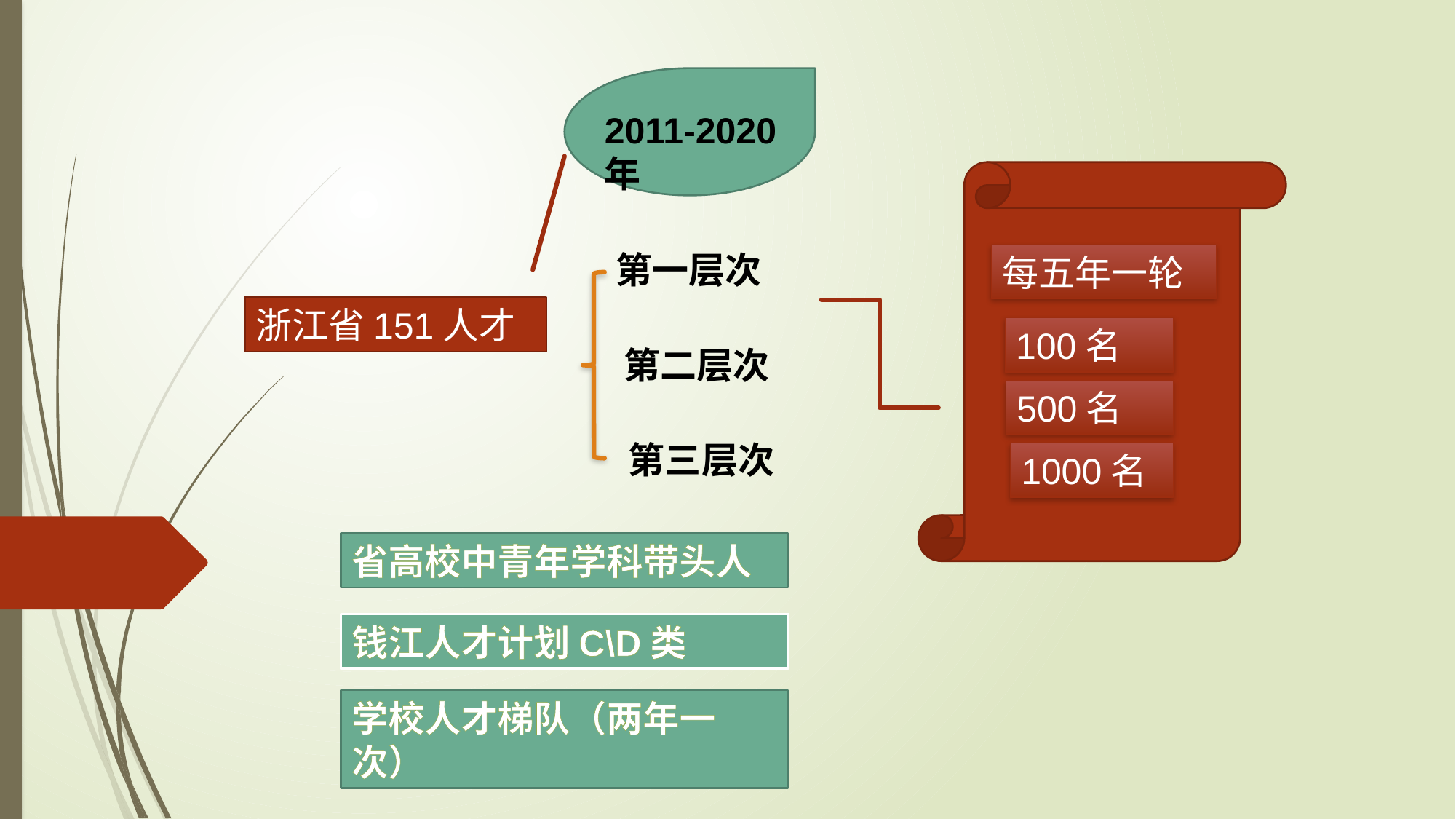

2011-2020年

第一层次
每五年一轮

浙江省151人才
100名
第二层次
500名
第三层次
1000名
省高校中青年学科带头人
钱江人才计划C\D类
学校人才梯队（两年一次）